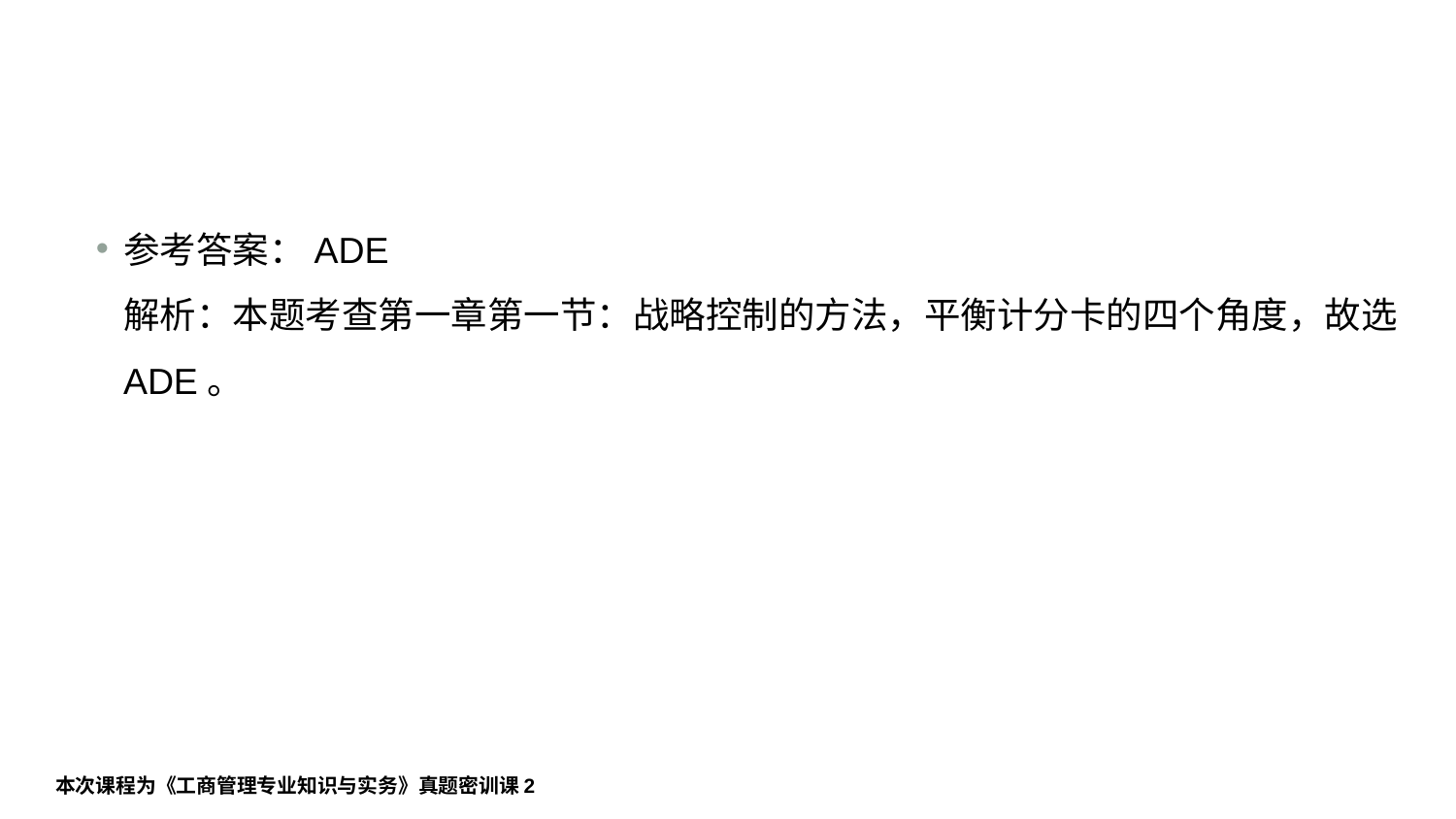

参考答案：ADE
解析：本题考查第一章第一节：战略控制的方法，平衡计分卡的四个角度，故选ADE。